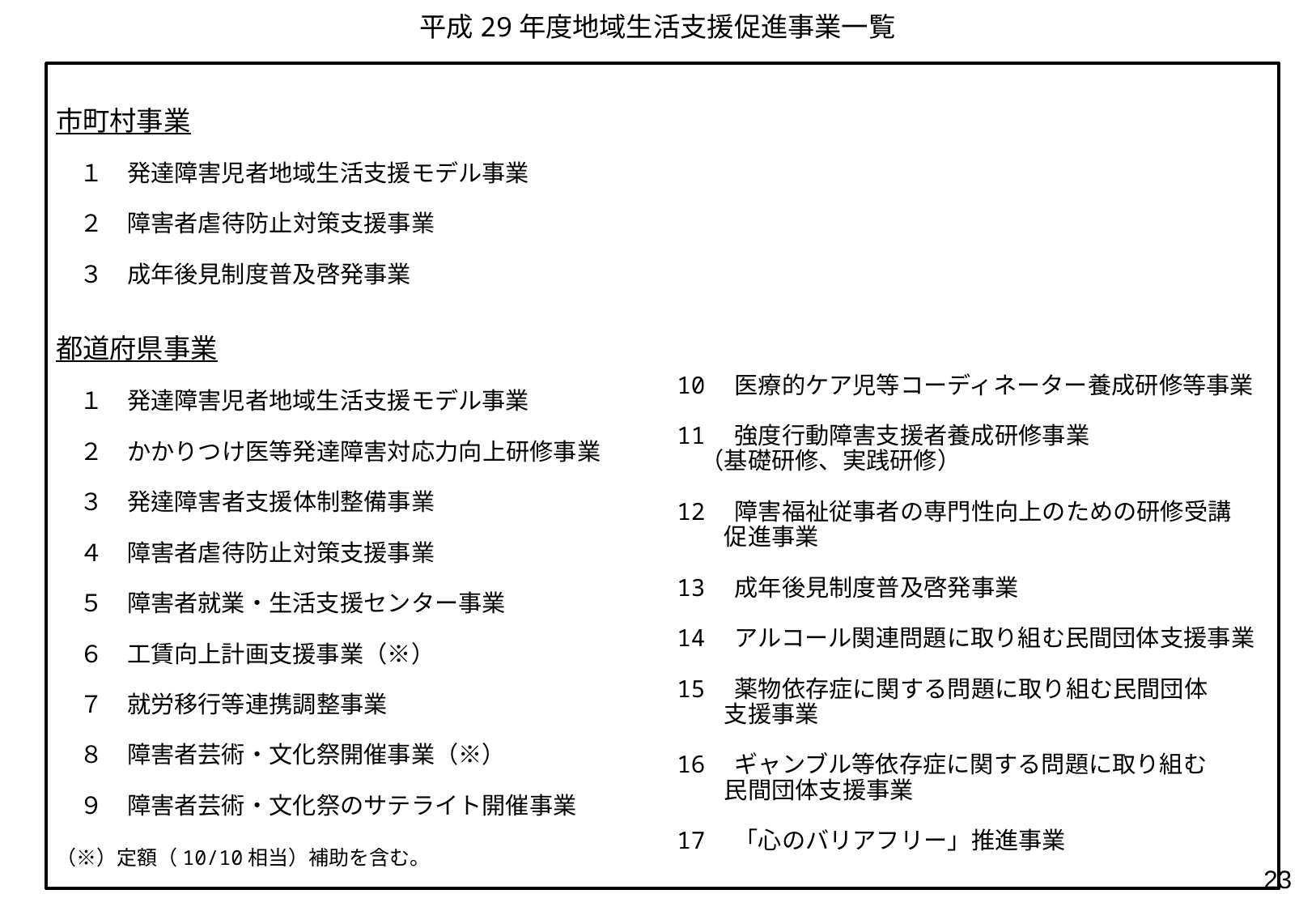

平成29年度地域生活支援促進事業一覧

市町村事業

　１　発達障害児者地域生活支援モデル事業

　２　障害者虐待防止対策支援事業

　３　成年後見制度普及啓発事業

都道府県事業

　１　発達障害児者地域生活支援モデル事業

　２　かかりつけ医等発達障害対応力向上研修事業

　３　発達障害者支援体制整備事業

　４　障害者虐待防止対策支援事業

　５　障害者就業・生活支援センター事業

　６　工賃向上計画支援事業（※）

　７　就労移行等連携調整事業

　８　障害者芸術・文化祭開催事業（※）

　９　障害者芸術・文化祭のサテライト開催事業

（※）定額（10/10相当）補助を含む。

10　医療的ケア児等コーディネーター養成研修等事業

11　強度行動障害支援者養成研修事業
　（基礎研修、実践研修）

12　障害福祉従事者の専門性向上のための研修受講
　　促進事業

13　成年後見制度普及啓発事業

14　アルコール関連問題に取り組む民間団体支援事業

15　薬物依存症に関する問題に取り組む民間団体
　　支援事業

16　ギャンブル等依存症に関する問題に取り組む
　　民間団体支援事業

17　「心のバリアフリー」推進事業

23